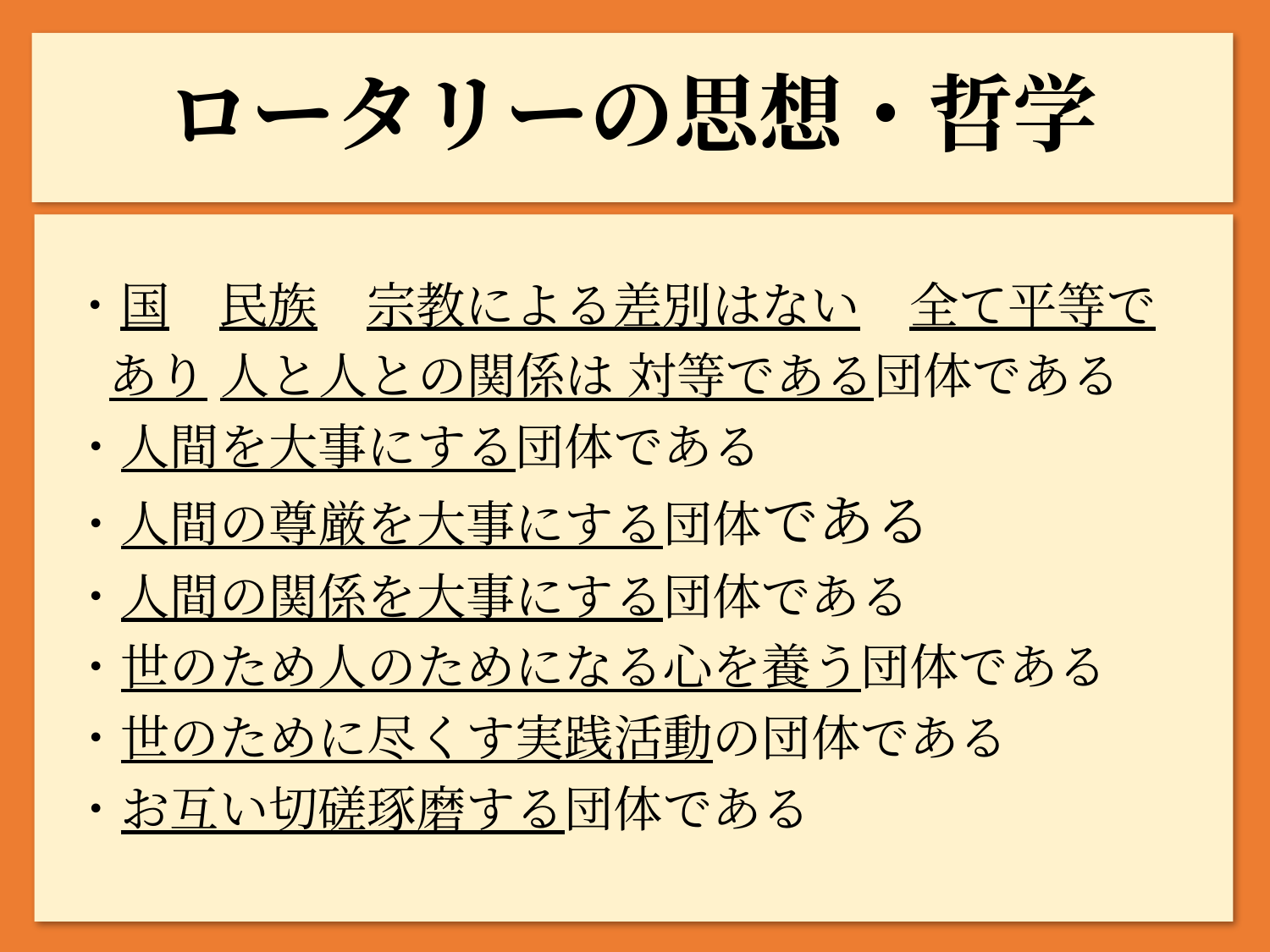

# ロータリーの思想・哲学

 ・国　民族　宗教による差別はない　全て平等で
　 あり 人と人との関係は 対等である団体である
 ・人間を大事にする団体である
 ・人間の尊厳を大事にする団体である
 ・人間の関係を大事にする団体である
 ・世のため人のためになる心を養う団体である
 ・世のために尽くす実践活動の団体である
 ・お互い切磋琢磨する団体である